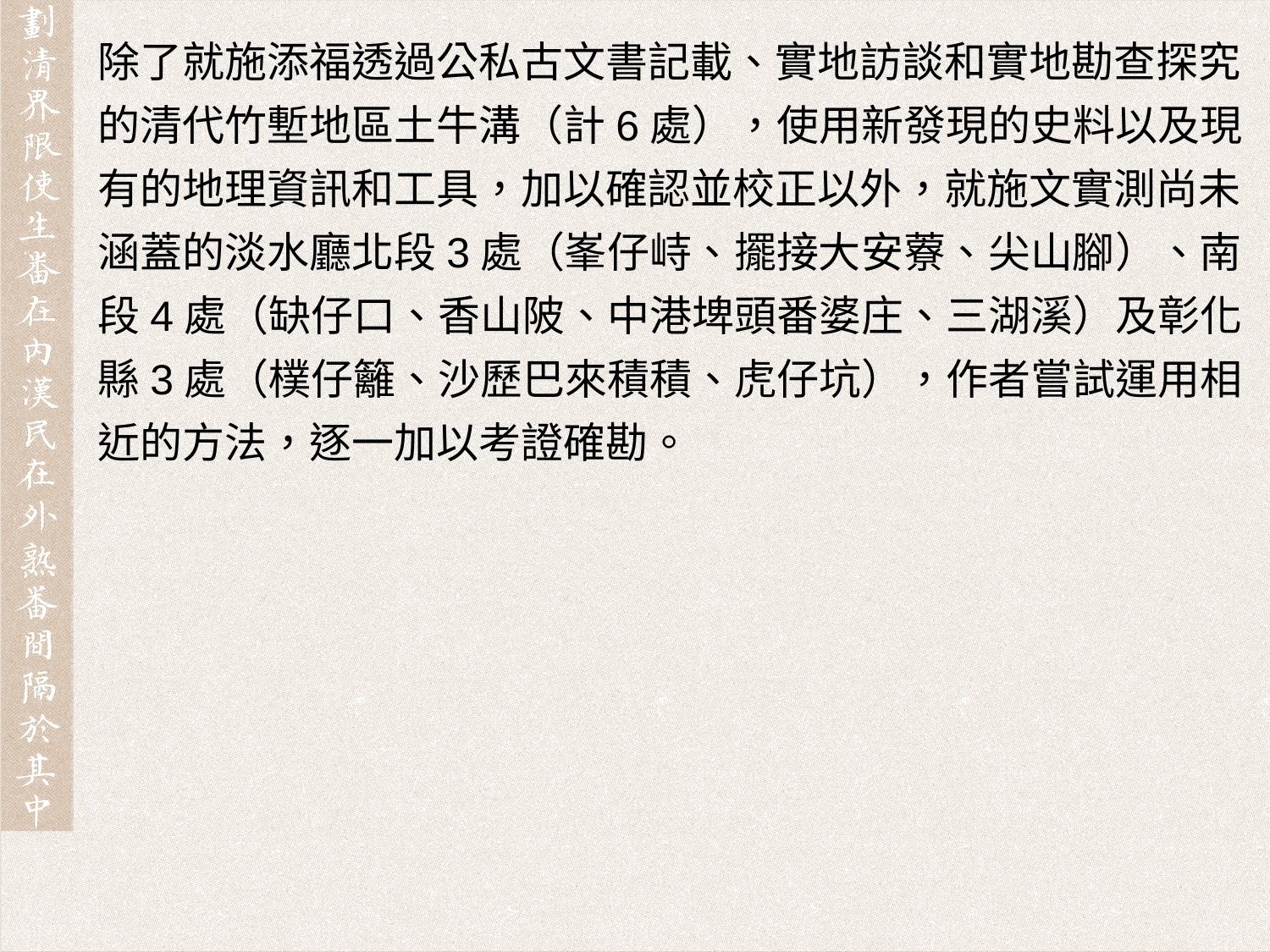

除了就施添福透過公私古文書記載、實地訪談和實地勘查探究的清代竹塹地區土牛溝（計6處），使用新發現的史料以及現有的地理資訊和工具，加以確認並校正以外，就施文實測尚未涵蓋的淡水廳北段3處（峯仔峙、擺接大安藔、尖山腳）、南段4處（缺仔口、香山陂、中港埤頭番婆庄、三湖溪）及彰化縣3處（樸仔籬、沙歷巴來積積、虎仔坑），作者嘗試運用相近的方法，逐一加以考證確勘。